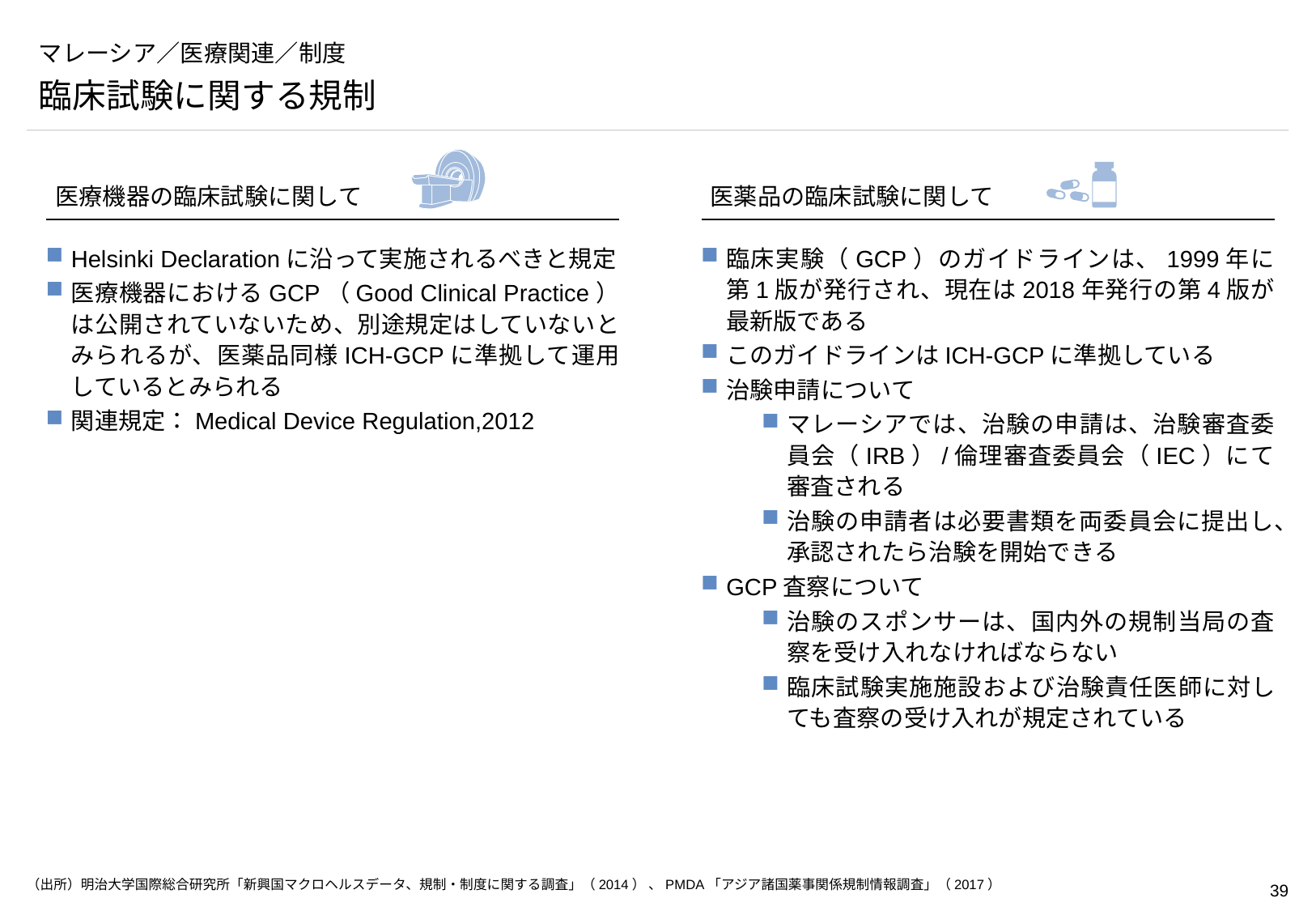

# マレーシア／医療関連／制度
臨床試験に関する規制

医療機器の臨床試験に関して
医薬品の臨床試験に関して
Helsinki Declarationに沿って実施されるべきと規定
医療機器におけるGCP（Good Clinical Practice）は公開されていないため、別途規定はしていないとみられるが、医薬品同様ICH-GCPに準拠して運用しているとみられる
関連規定：Medical Device Regulation,2012
臨床実験（GCP）のガイドラインは、1999年に第1版が発行され、現在は2018年発行の第4版が最新版である
このガイドラインはICH-GCPに準拠している
治験申請について
マレーシアでは、治験の申請は、治験審査委員会（IRB）/倫理審査委員会（IEC）にて審査される
治験の申請者は必要書類を両委員会に提出し、承認されたら治験を開始できる
GCP査察について
治験のスポンサーは、国内外の規制当局の査察を受け入れなければならない
臨床試験実施施設および治験責任医師に対しても査察の受け入れが規定されている
（出所）明治大学国際総合研究所「新興国マクロヘルスデータ、規制・制度に関する調査」（2014） 、PMDA「アジア諸国薬事関係規制情報調査」（2017）